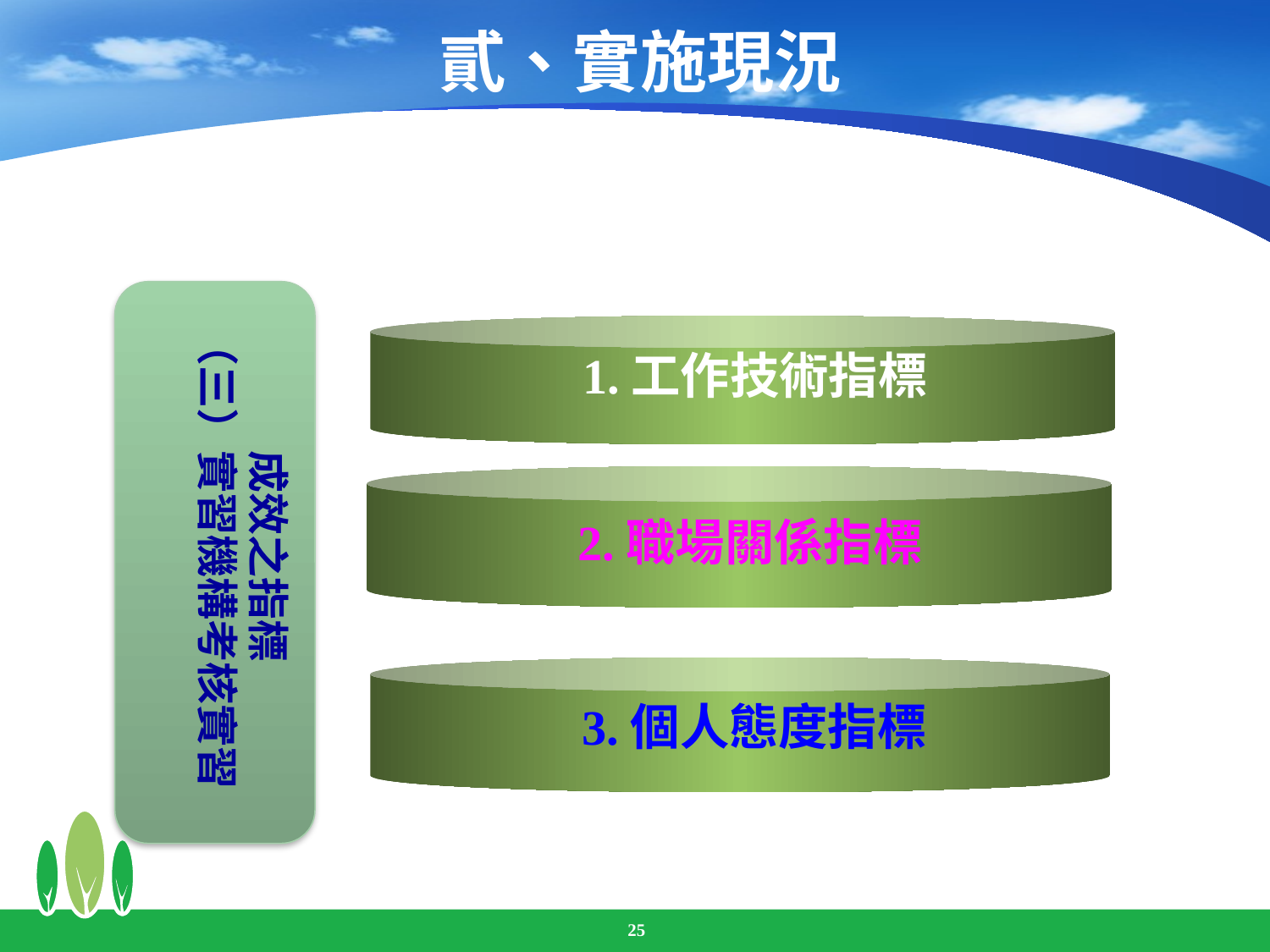

# 貳、實施現況
Text

成效之指標
（三）實習機構考核實習

1.工作技術指標

2.職場關係指標

3.個人態度指標
Text
25